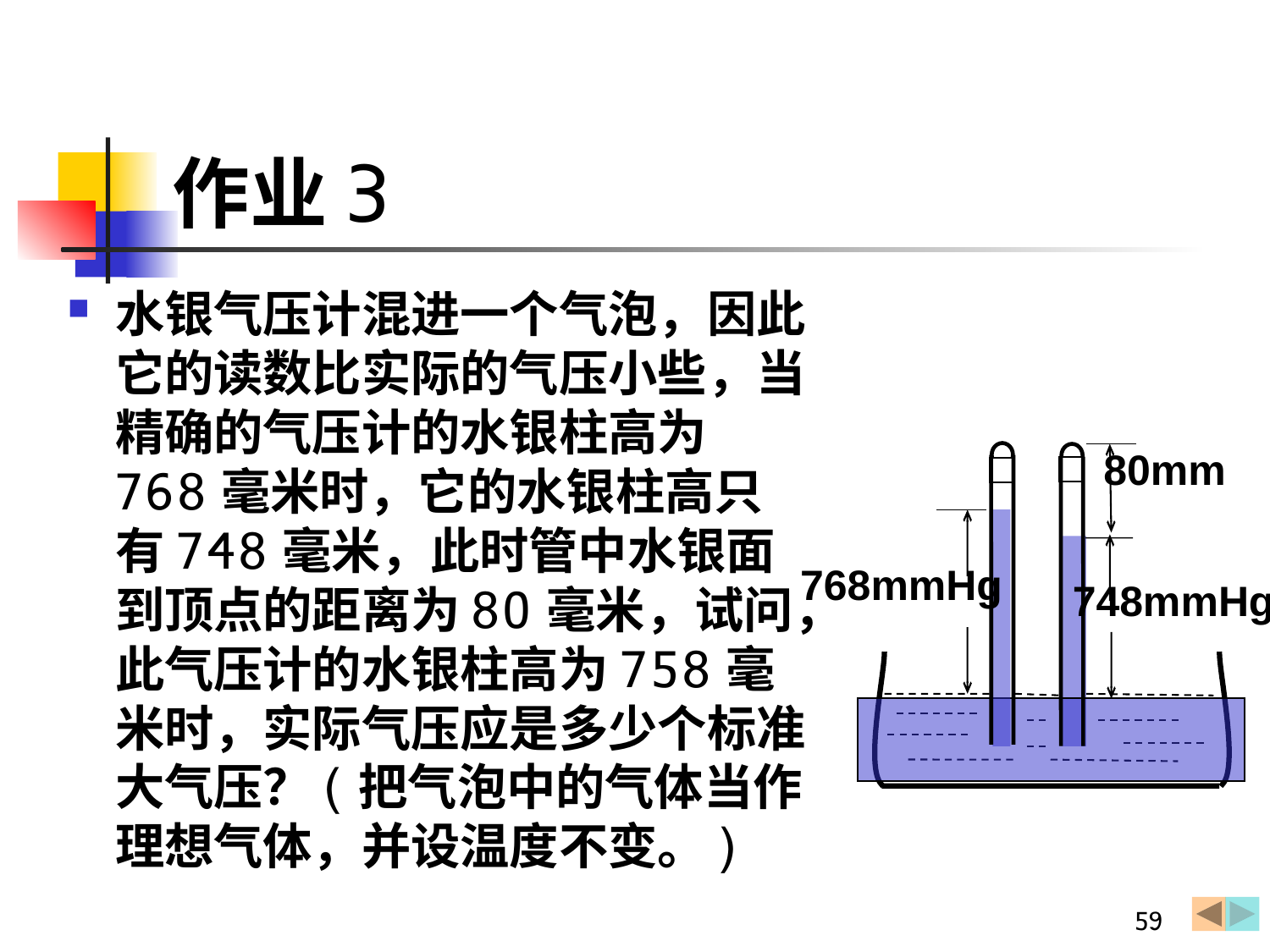

# 作业3
水银气压计混进一个气泡，因此它的读数比实际的气压小些，当精确的气压计的水银柱高为768毫米时，它的水银柱高只有748毫米，此时管中水银面到顶点的距离为80毫米，试问，此气压计的水银柱高为758毫米时，实际气压应是多少个标准大气压？(把气泡中的气体当作理想气体，并设温度不变。)
80mm

768mmHg
748mmHg

59